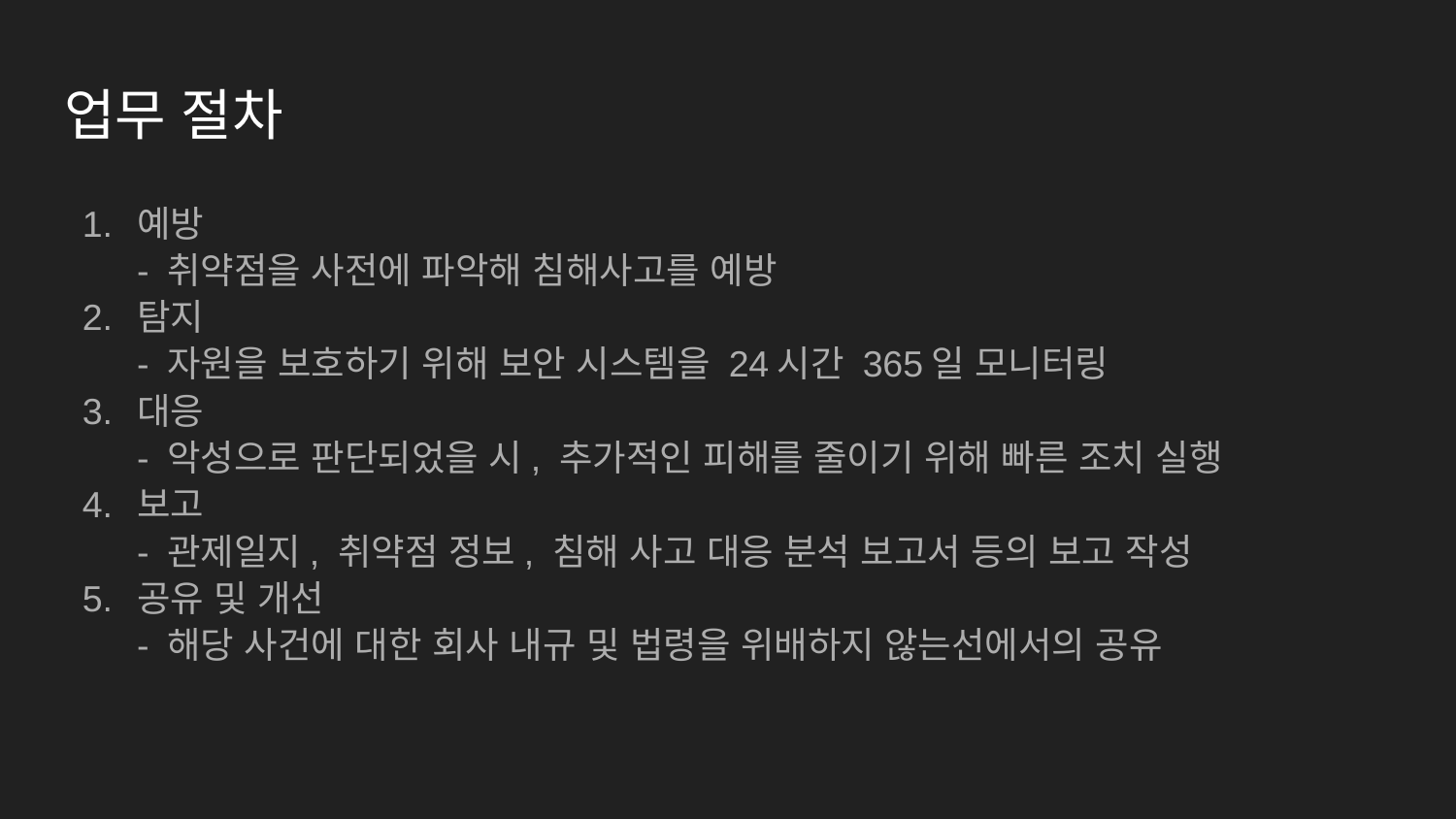

# 업무 절차
예방
- 취약점을 사전에 파악해 침해사고를 예방
탐지
- 자원을 보호하기 위해 보안 시스템을 24시간 365일 모니터링
대응
- 악성으로 판단되었을 시, 추가적인 피해를 줄이기 위해 빠른 조치 실행
보고
- 관제일지, 취약점 정보, 침해 사고 대응 분석 보고서 등의 보고 작성
공유 및 개선
- 해당 사건에 대한 회사 내규 및 법령을 위배하지 않는선에서의 공유